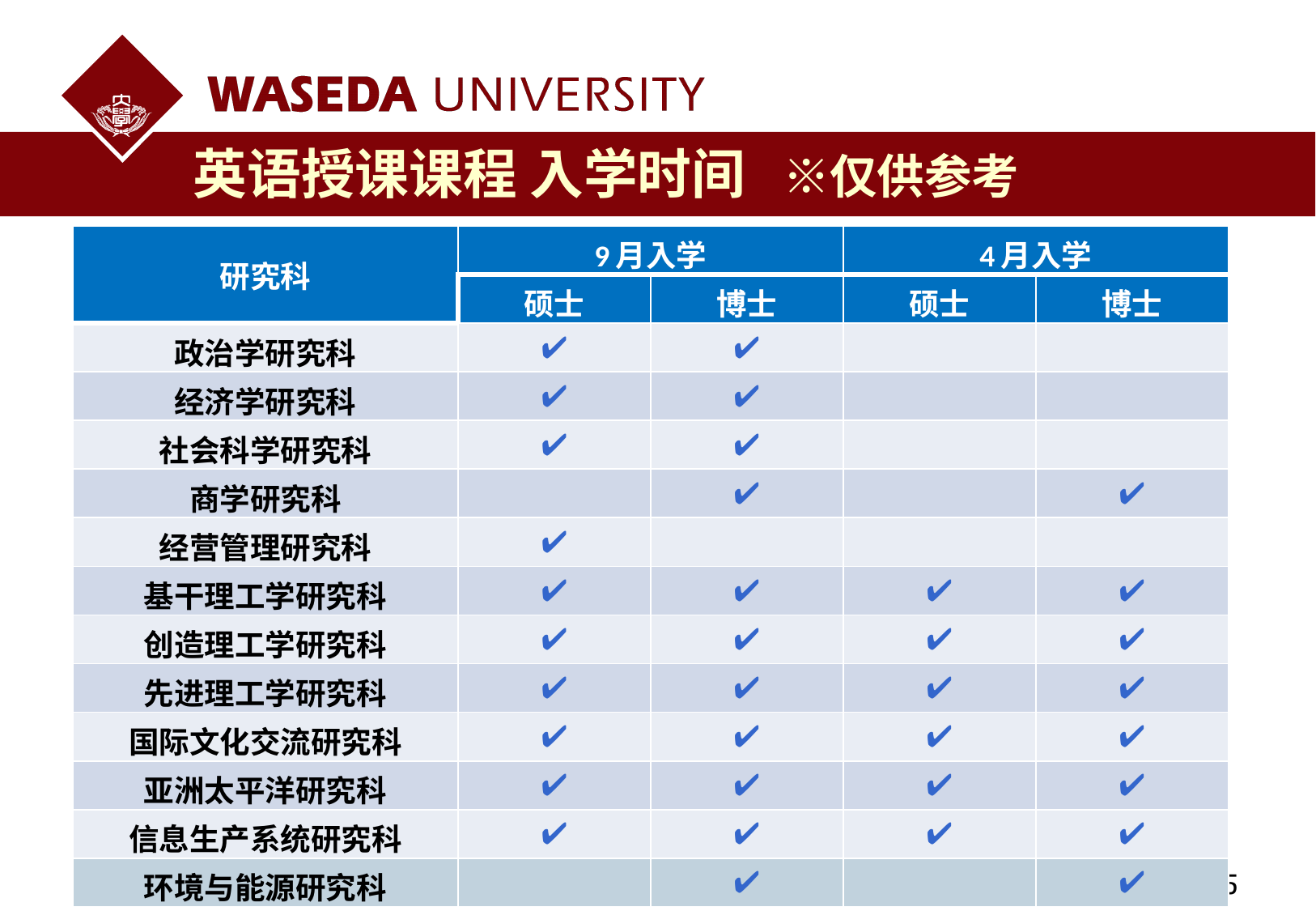

英语授课课程 入学时间   ※仅供参考
| 研究科 | 9月入学 |  | 4月入学 |  |
| --- | --- | --- | --- | --- |
|  | 硕士 | 博士 | 硕士 | 博士 |
| 政治学研究科 | ✔ | ✔ |  |  |
| 经济学研究科 | ✔ | ✔ |  |  |
| 社会科学研究科 | ✔ | ✔ |  |  |
| 商学研究科 |  | ✔ |  | ✔ |
| 经营管理研究科 | ✔ |  |  |  |
| 基干理工学研究科 | ✔ | ✔ | ✔ | ✔ |
| 创造理工学研究科 | ✔ | ✔ | ✔ | ✔ |
| 先进理工学研究科 | ✔ | ✔ | ✔ | ✔ |
| 国际文化交流研究科 | ✔ | ✔ | ✔ | ✔ |
| 亚洲太平洋研究科 | ✔ | ✔ | ✔ | ✔ |
| 信息生产系统研究科 | ✔ | ✔ | ✔ | ✔ |
| 环境与能源研究科 |  | ✔ |  | ✔ |